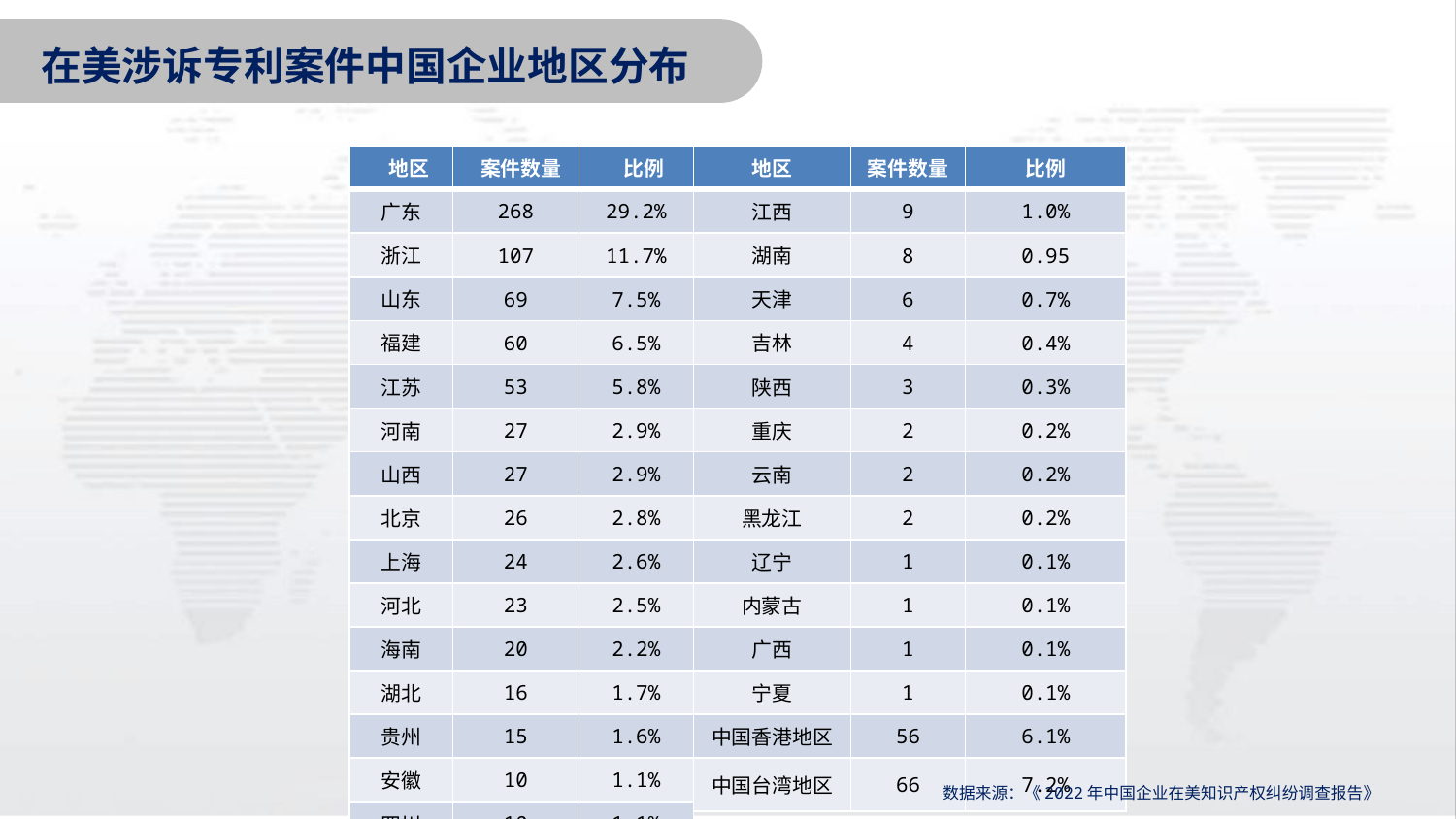

在美涉诉专利案件中国企业地区分布
| 地区 | 案件数量 | 比例 |
| --- | --- | --- |
| 广东 | 268 | 29.2% |
| 浙江 | 107 | 11.7% |
| 山东 | 69 | 7.5% |
| 福建 | 60 | 6.5% |
| 江苏 | 53 | 5.8% |
| 河南 | 27 | 2.9% |
| 山西 | 27 | 2.9% |
| 北京 | 26 | 2.8% |
| 上海 | 24 | 2.6% |
| 河北 | 23 | 2.5% |
| 海南 | 20 | 2.2% |
| 湖北 | 16 | 1.7% |
| 贵州 | 15 | 1.6% |
| 安徽 | 10 | 1.1% |
| 四川 | 10 | 1.1% |
| 地区 | 案件数量 | 比例 |
| --- | --- | --- |
| 江西 | 9 | 1.0% |
| 湖南 | 8 | 0.95 |
| 天津 | 6 | 0.7% |
| 吉林 | 4 | 0.4% |
| 陕西 | 3 | 0.3% |
| 重庆 | 2 | 0.2% |
| 云南 | 2 | 0.2% |
| 黑龙江 | 2 | 0.2% |
| 辽宁 | 1 | 0.1% |
| 内蒙古 | 1 | 0.1% |
| 广西 | 1 | 0.1% |
| 宁夏 | 1 | 0.1% |
| 中国香港地区 | 56 | 6.1% |
| 中国台湾地区 | 66 | 7.2% |
数据来源：《2022年中国企业在美知识产权纠纷调查报告》